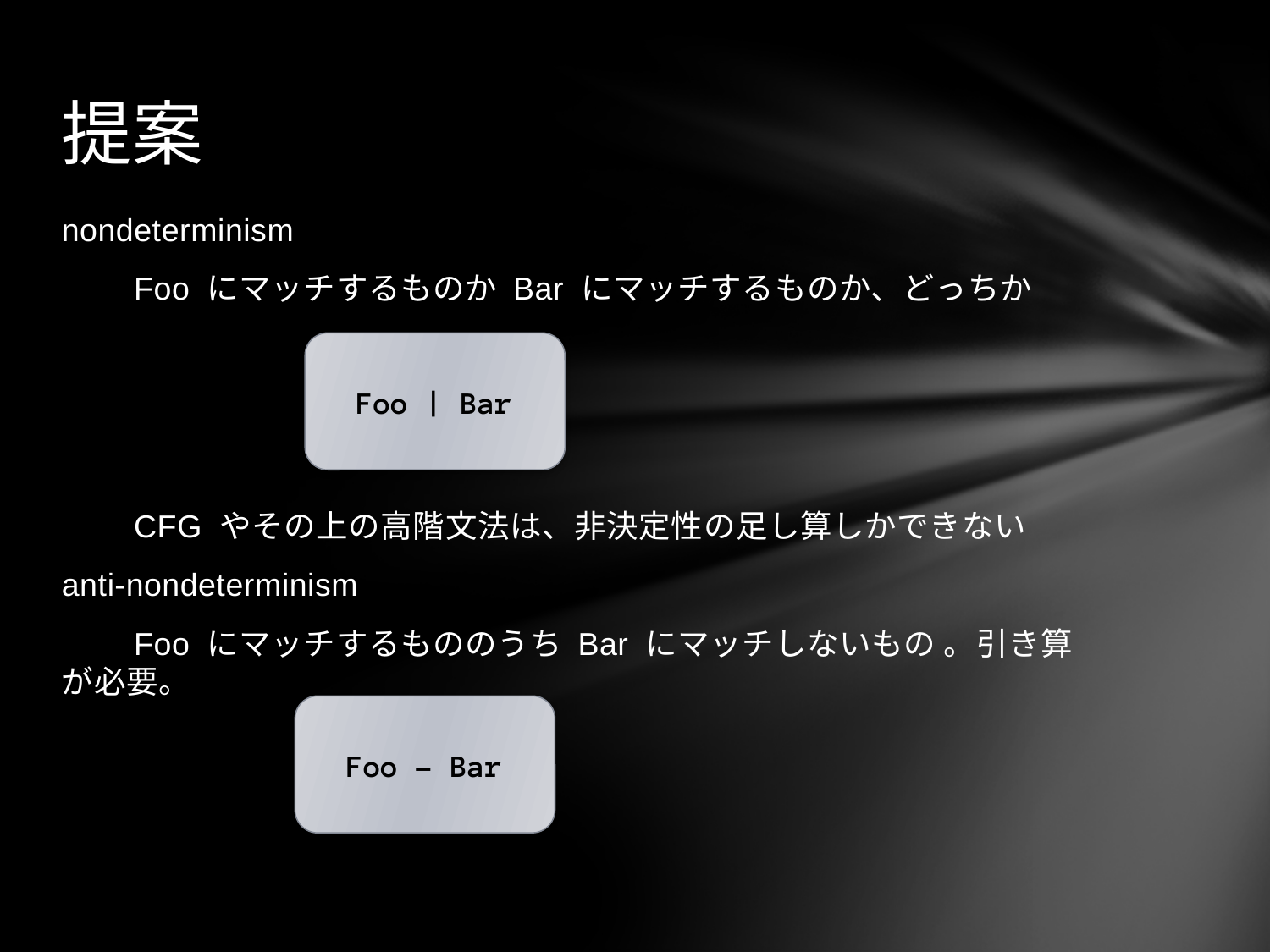

# 提案
nondeterminism
　　Foo にマッチするものか Bar にマッチするものか、どっちか

　　CFG やその上の高階文法は、非決定性の足し算しかできない
anti-nondeterminism
　　Foo にマッチするもののうち Bar にマッチしないもの 。引き算が必要。

Foo | Bar
Foo - Bar